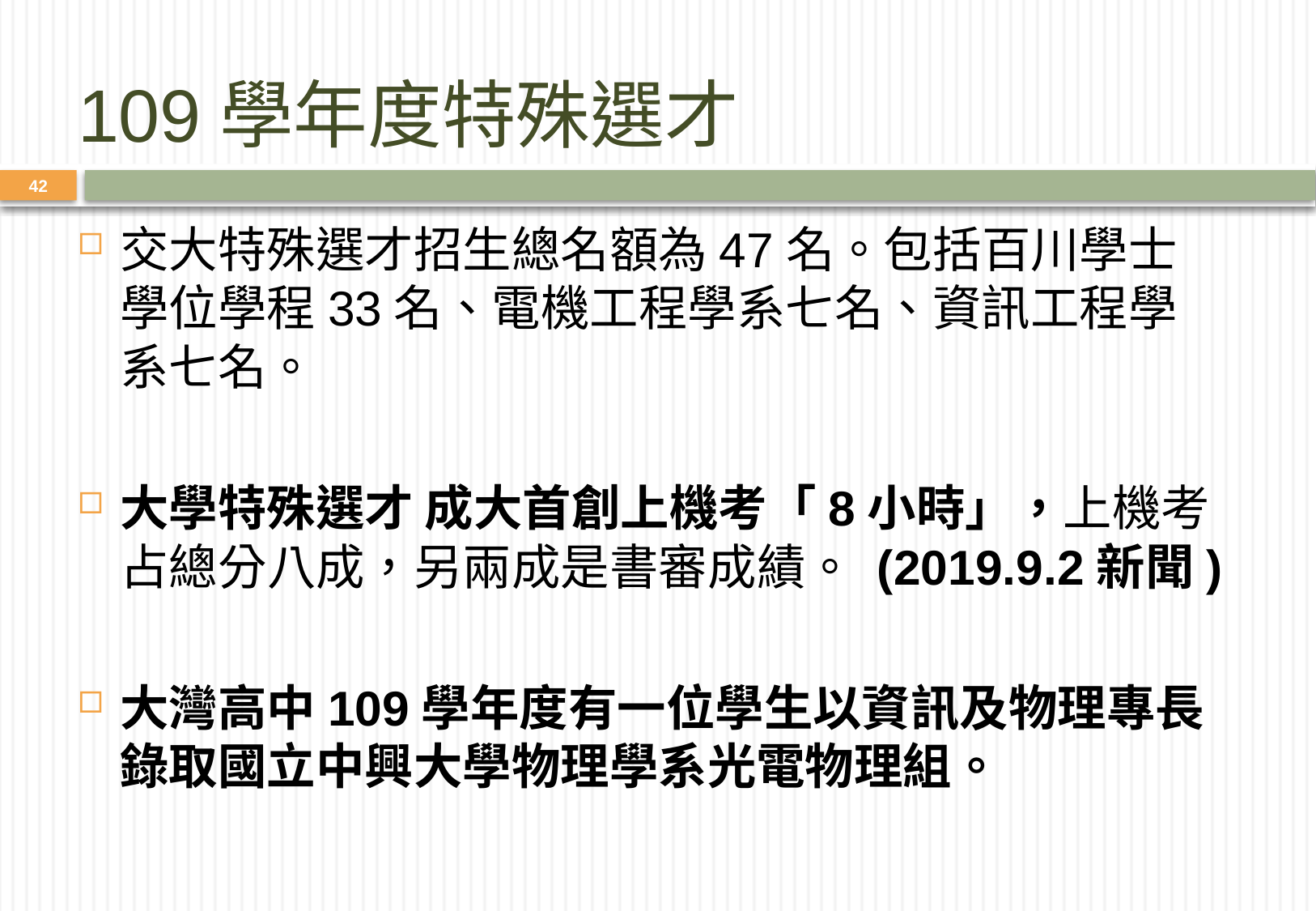

# 109學年度特殊選才
42
交大特殊選才招生總名額為47名。包括百川學士學位學程33名、電機工程學系七名、資訊工程學系七名。

大學特殊選才 成大首創上機考「8小時」，上機考占總分八成，另兩成是書審成績。 (2019.9.2新聞)

大灣高中109學年度有一位學生以資訊及物理專長錄取國立中興大學物理學系光電物理組。